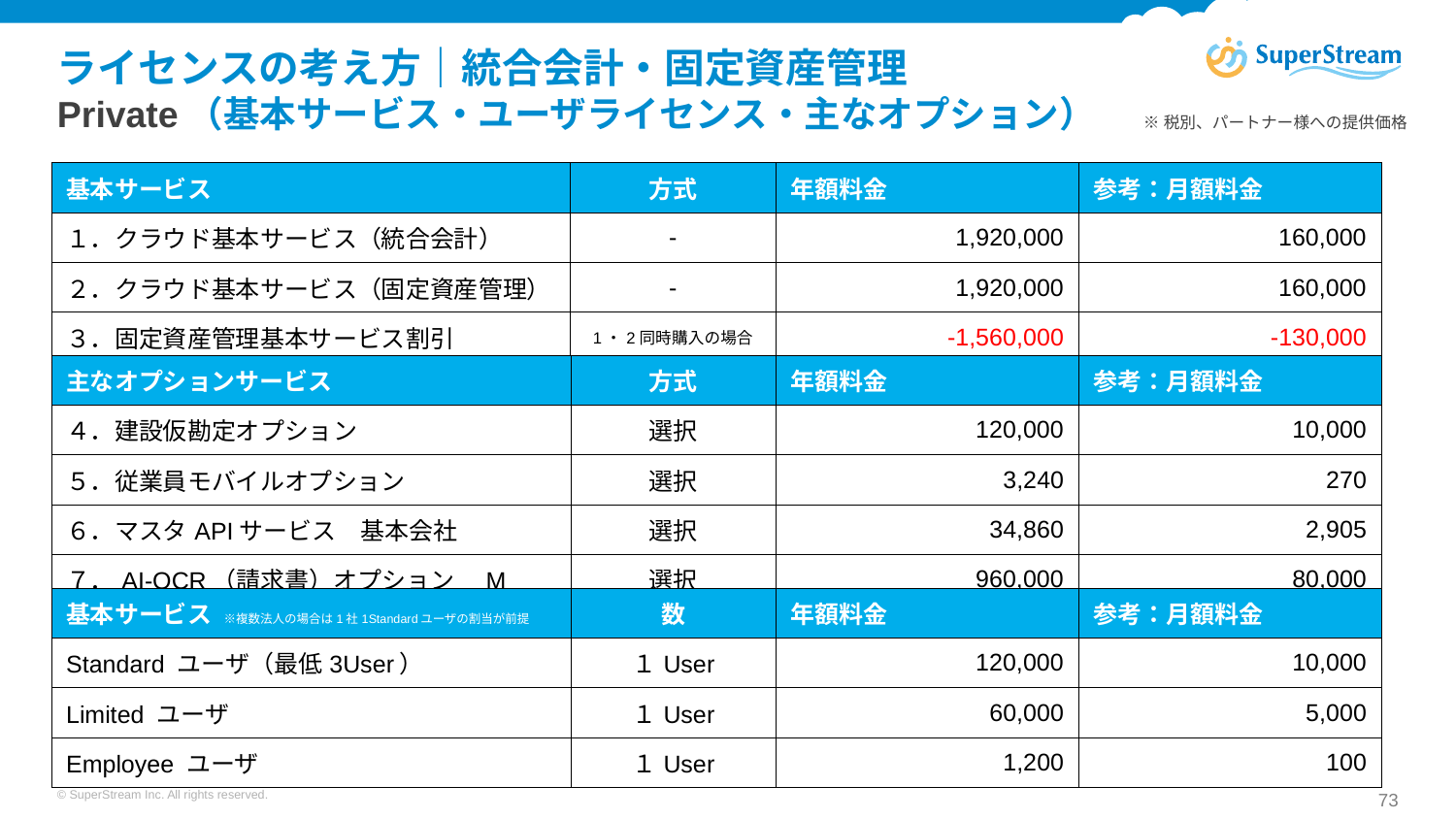

# ライセンスの考え方｜統合会計・固定資産管理 Private（基本サービス・ユーザライセンス・主なオプション）
※税別、パートナー様への提供価格
| 基本サービス | 方式 | 年額料金 | 参考：月額料金 |
| --- | --- | --- | --- |
| １．クラウド基本サービス（統合会計） | - | 1,920,000 | 160,000 |
| ２．クラウド基本サービス（固定資産管理） | - | 1,920,000 | 160,000 |
| ３．固定資産管理基本サービス割引 | 1・2同時購入の場合 | -1,560,000 | -130,000 |
| 主なオプションサービス | 方式 | 年額料金 | 参考：月額料金 |
| --- | --- | --- | --- |
| ４．建設仮勘定オプション | 選択 | 120,000 | 10,000 |
| ５．従業員モバイルオプション | 選択 | 3,240 | 270 |
| ６．マスタAPIサービス　基本会社 | 選択 | 34,860 | 2,905 |
| ７．AI-OCR（請求書）オプション　M | 選択 | 960,000 | 80,000 |
| 基本サービス　※複数法人の場合は1社1Standardユーザの割当が前提 | 数 | 年額料金 | 参考：月額料金 |
| --- | --- | --- | --- |
| Standard ユーザ（最低3User） | １User | 120,000 | 10,000 |
| Limited ユーザ | １User | 60,000 | 5,000 |
| Employee ユーザ | １User | 1,200 | 100 |
© SuperStream Inc. All rights reserved.
73